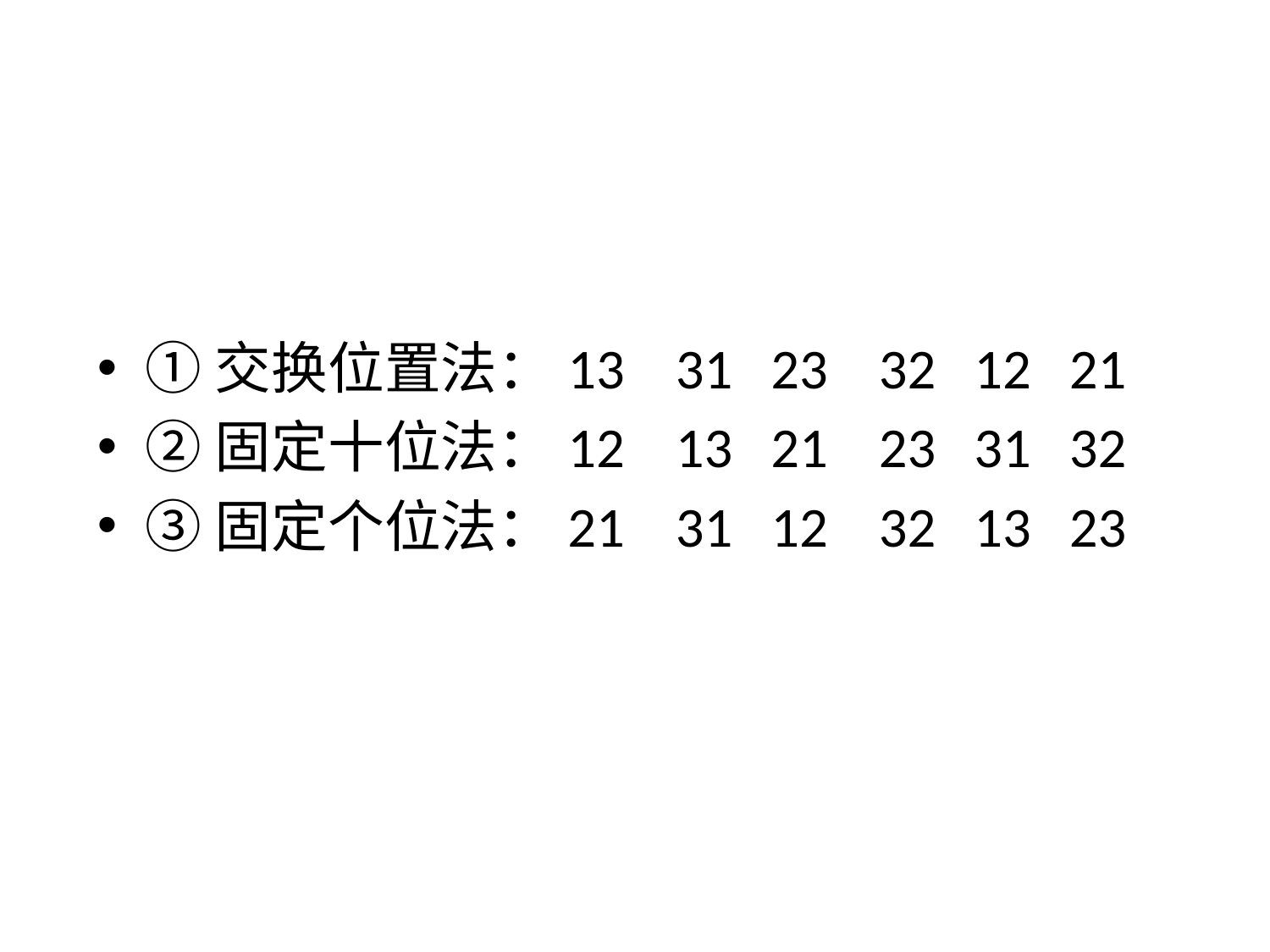

①交换位置法：13    31   23    32   12   21
②固定十位法：12    13   21    23   31   32
③固定个位法：21    31   12    32   13   23